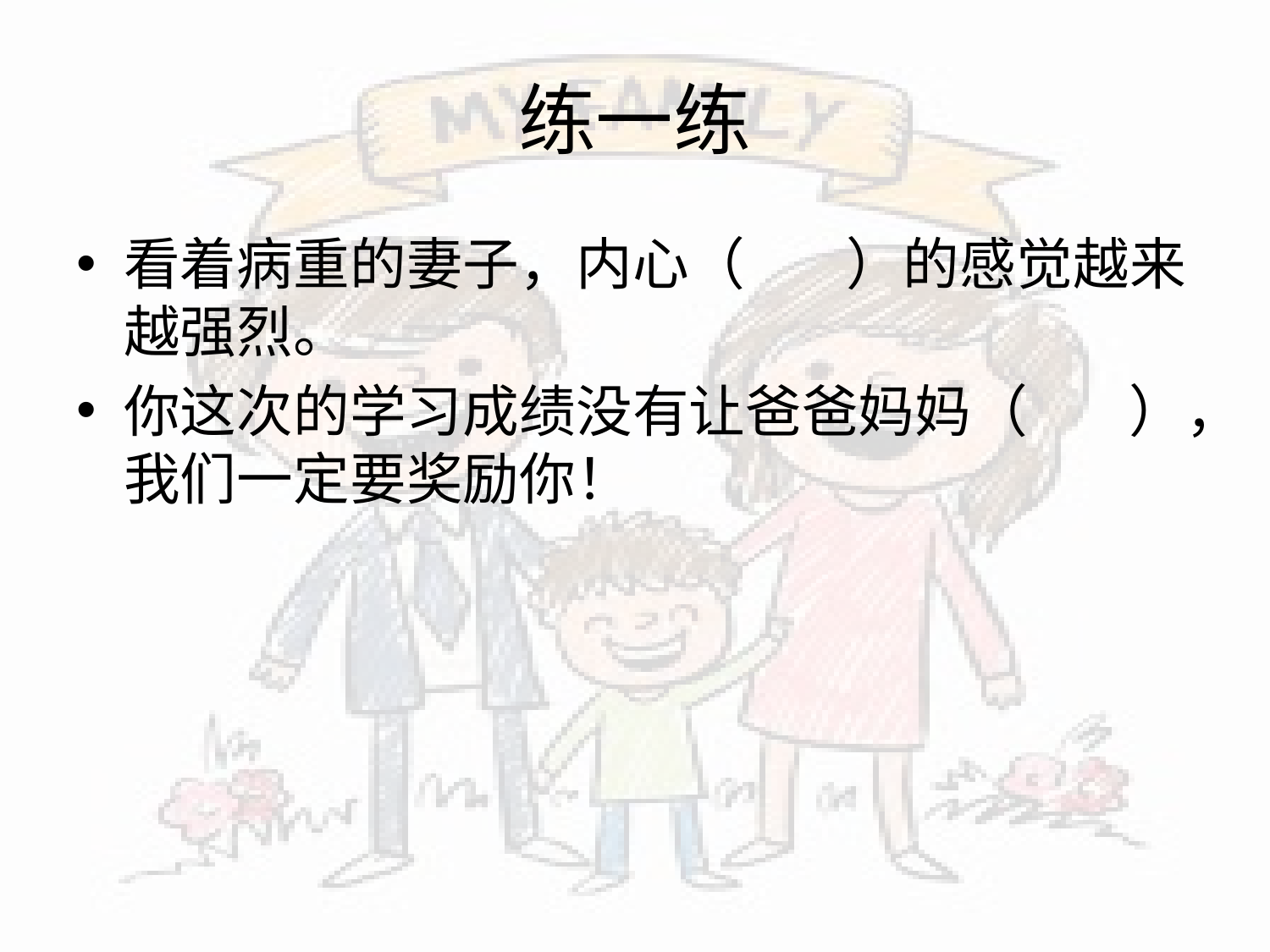

# 练一练
看着病重的妻子，内心（        ）的感觉越来越强烈。
你这次的学习成绩没有让爸爸妈妈（        ），我们一定要奖励你！